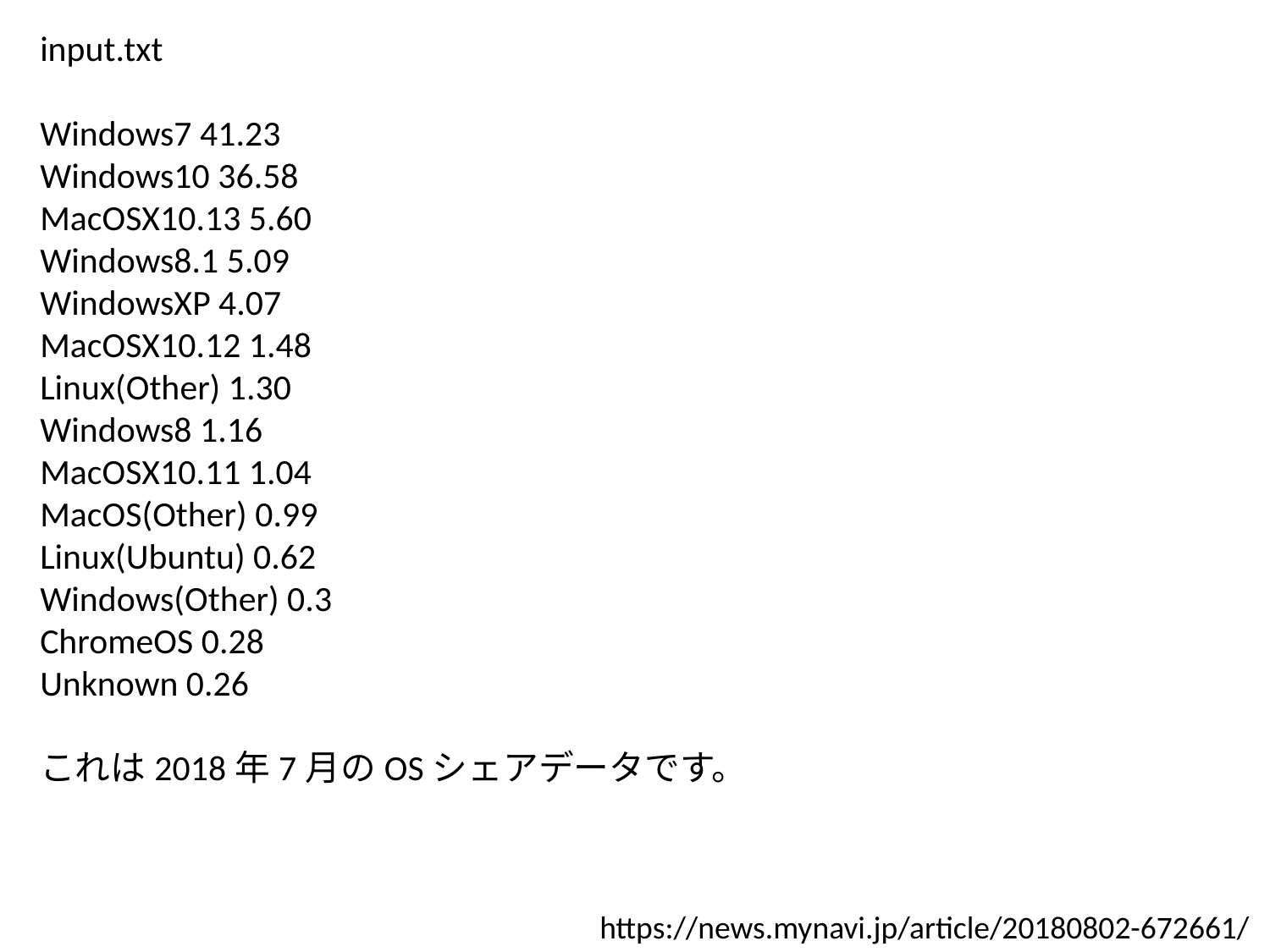

input.txt

Windows7 41.23
Windows10 36.58
MacOSX10.13 5.60
Windows8.1 5.09
WindowsXP 4.07
MacOSX10.12 1.48
Linux(Other) 1.30
Windows8 1.16
MacOSX10.11 1.04
MacOS(Other) 0.99
Linux(Ubuntu) 0.62
Windows(Other) 0.3
ChromeOS 0.28
Unknown 0.26

これは2018年7月のOSシェアデータです。
https://news.mynavi.jp/article/20180802-672661/